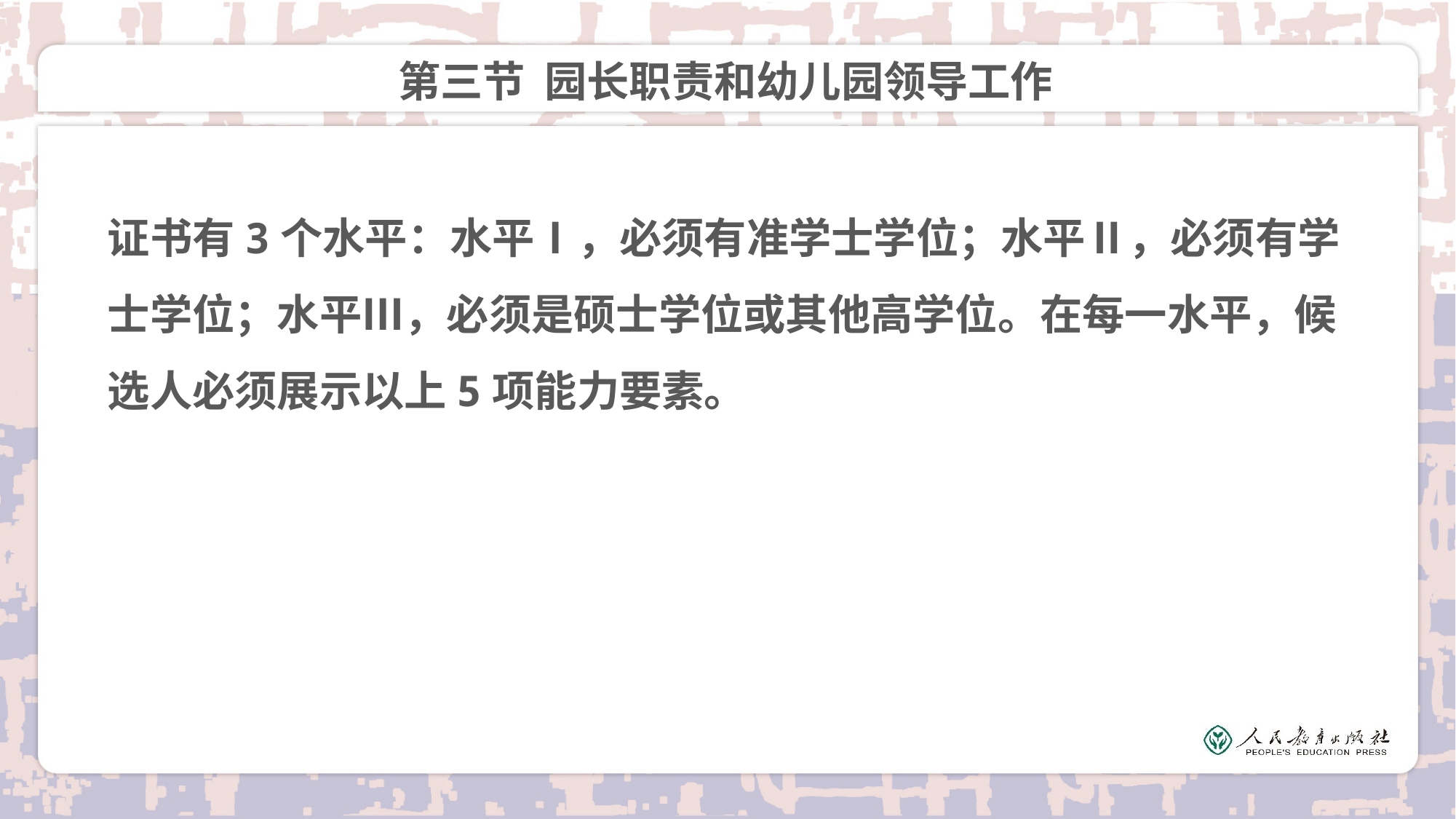

# 第三节  园长职责和幼儿园领导工作
证书有3个水平：水平Ⅰ，必须有准学士学位；水平Ⅱ，必须有学士学位；水平Ⅲ，必须是硕士学位或其他高学位。在每一水平，候选人必须展示以上5项能力要素。